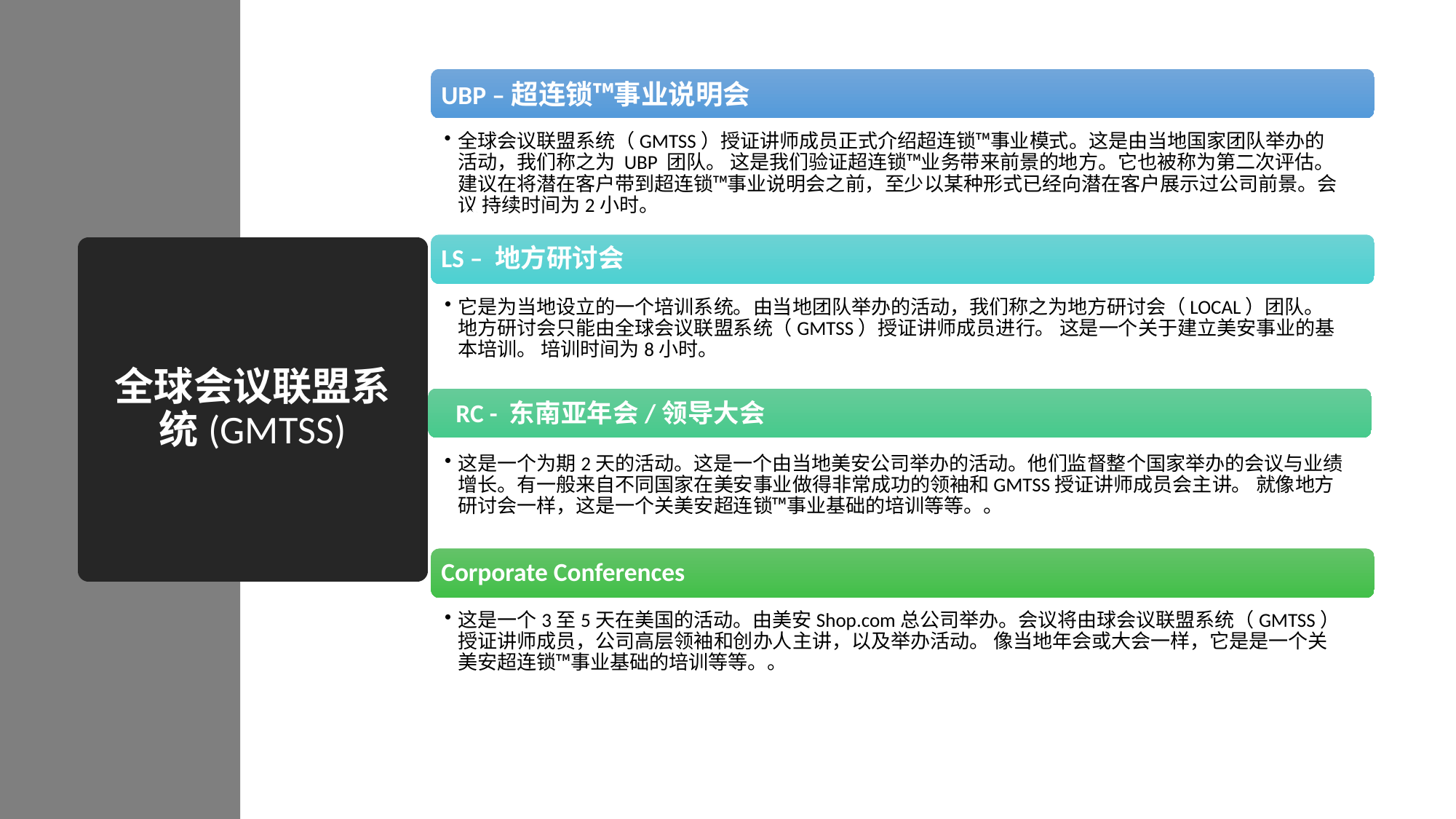

UBP –超连锁™事业说明会
全球会议联盟系统（GMTSS）授证讲师成员正式介绍超连锁™事业模式。这是由当地国家团队举办的活动，我们称之为 UBP 团队。 这是我们验证超连锁™业务带来前景的地方。它也被称为第二次评估。 建议在将潜在客户带到超连锁™事业说明会之前，至少以某种形式已经向潜在客户展示过公司前景。会议 持续时间为2小时。
s公
LS – 地方研讨会

它是为当地设立的一个培训系统。由当地团队举办的活动，我们称之为地方研讨会（LOCAL）团队。地方研讨会只能由全球会议联盟系统（GMTSS）授证讲师成员进行。 这是一个关于建立美安事业的基本培训。 培训时间为8小时。

   RC - 东南亚年会/领导大会

这是一个为期2天的活动。这是一个由当地美安公司举办的活动。他们监督整个国家举办的会议与业绩增长。有一般来自不同国家在美安事业做得非常成功的领袖和GMTSS授证讲师成员会主讲。 就像地方研讨会一样，这是一个关美安超连锁™事业基础的培训等等。。
Corporate Conferences
这是一个3至5天在美国的活动。由美安Shop.com总公司举办。会议将由球会议联盟系统（GMTSS）授证讲师成员，公司高层领袖和创办人主讲，以及举办活动。 像当地年会或大会一样，它是是一个关美安超连锁™事业基础的培训等等。。
# 全球会议联盟系统(GMTSS)